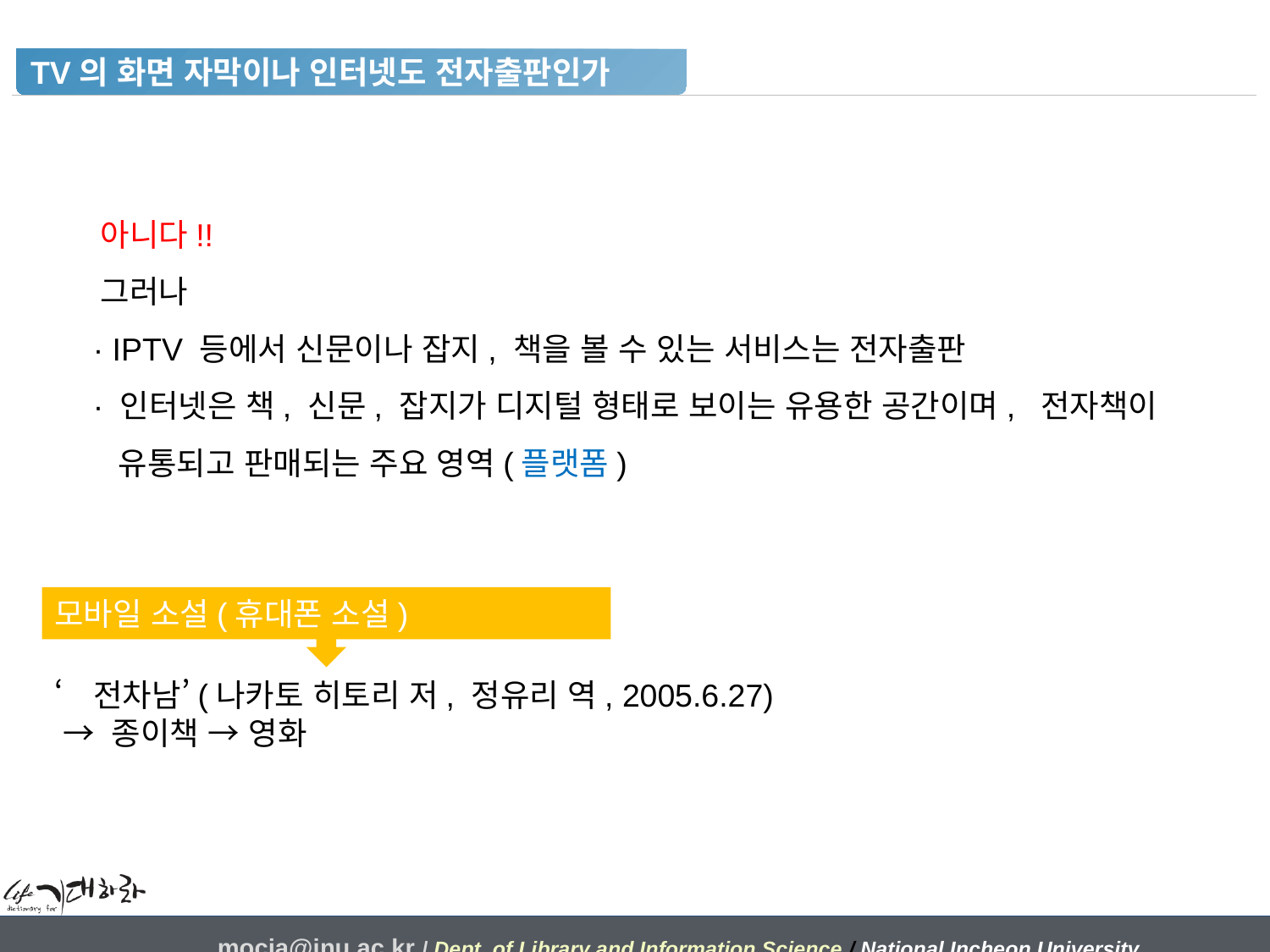

TV의 화면 자막이나 인터넷도 전자출판인가

    아니다!!
    그러나
    · IPTV 등에서 신문이나 잡지, 책을 볼 수 있는 서비스는 전자출판
    · 인터넷은 책, 신문, 잡지가 디지털 형태로 보이는 유용한 공간이며,  전자책이
      유통되고 판매되는 주요 영역(플랫폼)
모바일 소설(휴대폰 소설)
‘전차남’(나카토 히토리 저, 정유리 역, 2005.6.27)
 → 종이책 → 영화

mocja@inu.ac.kr / Dept. of Library and Information Science / National Incheon University